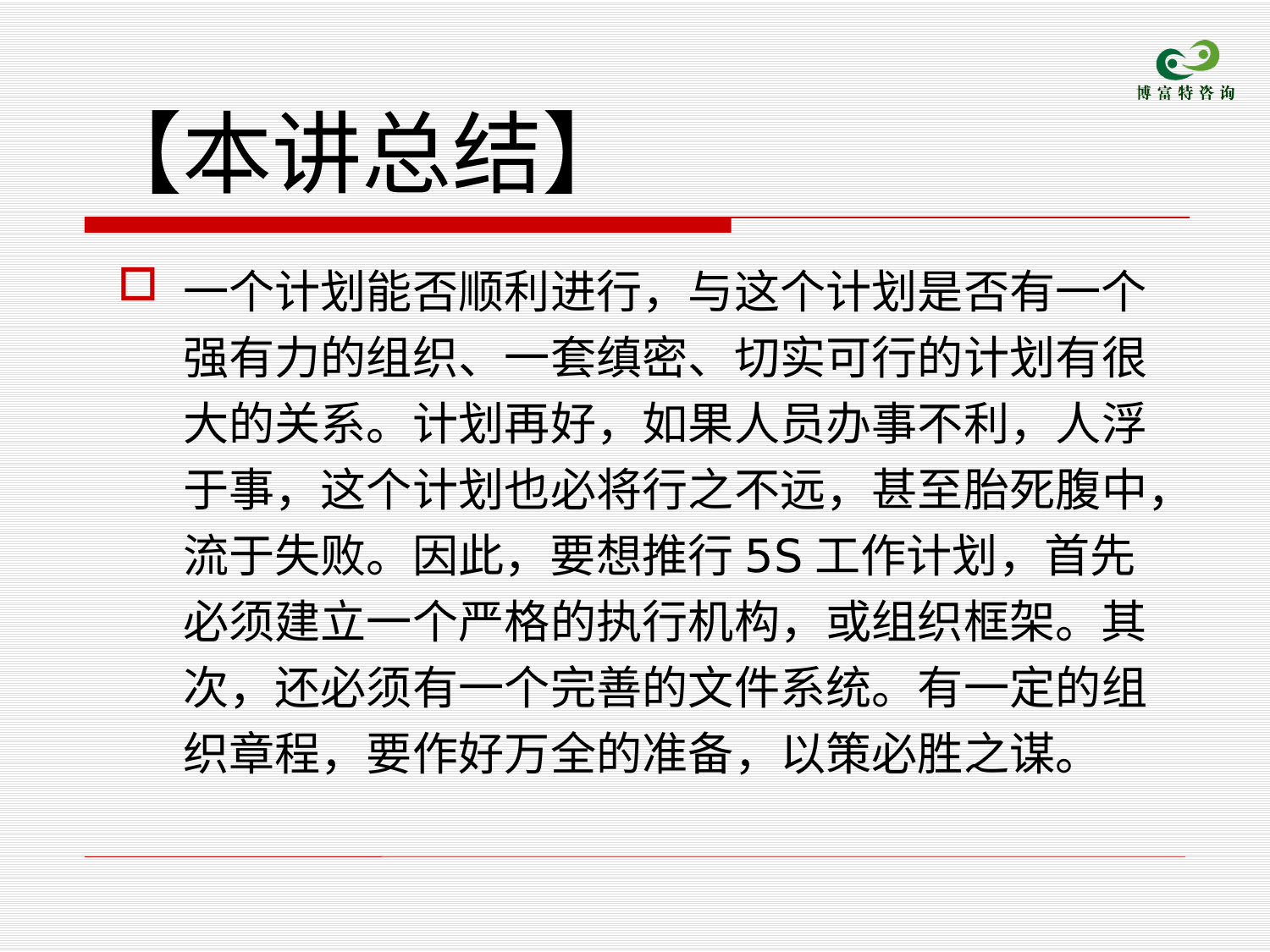

# 【本讲总结】

一个计划能否顺利进行，与这个计划是否有一个强有力的组织、一套缜密、切实可行的计划有很大的关系。计划再好，如果人员办事不利，人浮于事，这个计划也必将行之不远，甚至胎死腹中，流于失败。因此，要想推行5S工作计划，首先必须建立一个严格的执行机构，或组织框架。其次，还必须有一个完善的文件系统。有一定的组织章程，要作好万全的准备，以策必胜之谋。
354